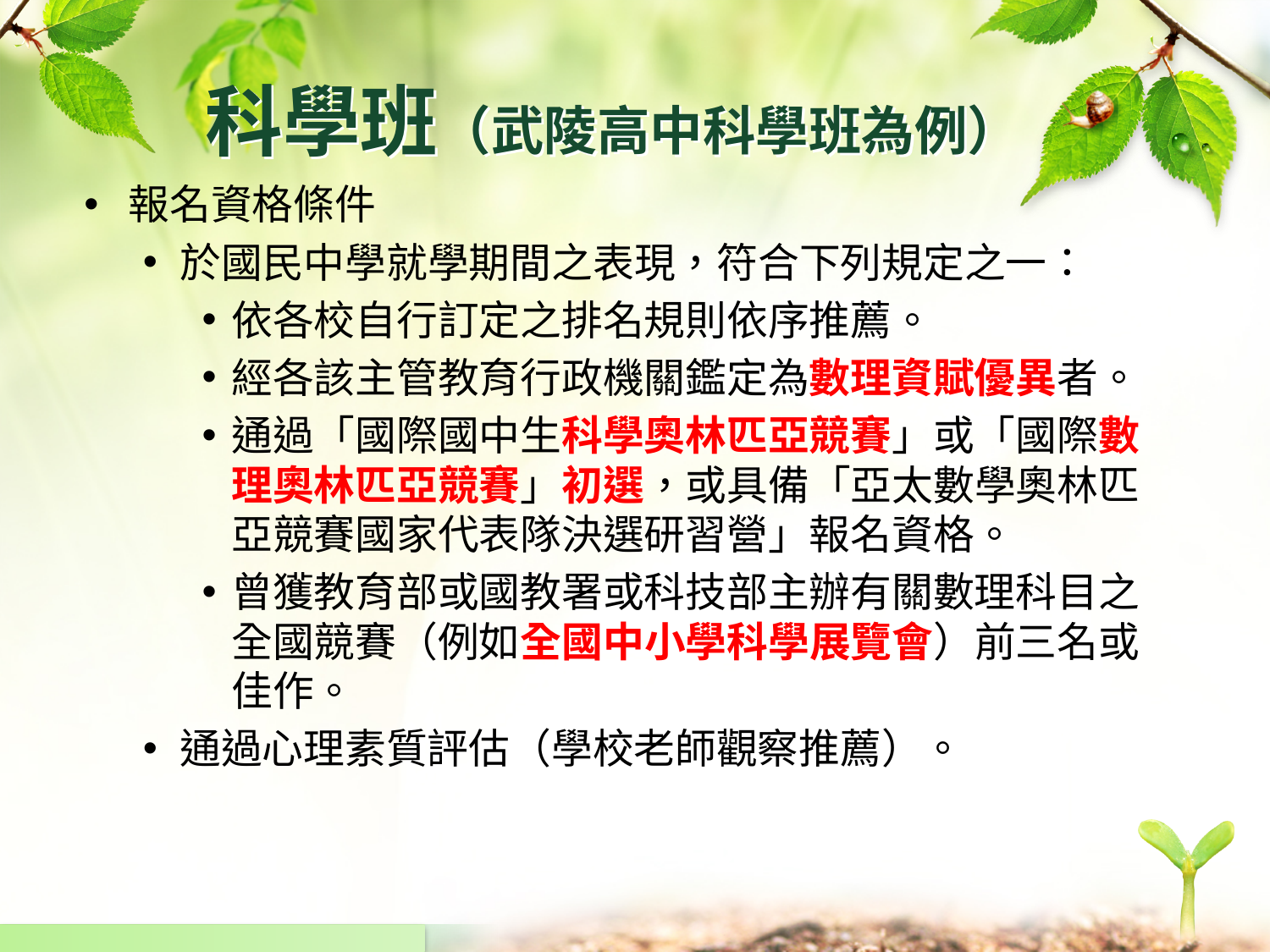

# 科學班（武陵高中科學班為例）
報名資格條件
於國民中學就學期間之表現，符合下列規定之一：
依各校自行訂定之排名規則依序推薦。
經各該主管教育行政機關鑑定為數理資賦優異者。
通過「國際國中生科學奧林匹亞競賽」或「國際數理奧林匹亞競賽」初選，或具備「亞太數學奧林匹亞競賽國家代表隊決選研習營」報名資格。
曾獲教育部或國教署或科技部主辦有關數理科目之全國競賽（例如全國中小學科學展覽會）前三名或佳作。
通過心理素質評估（學校老師觀察推薦）。